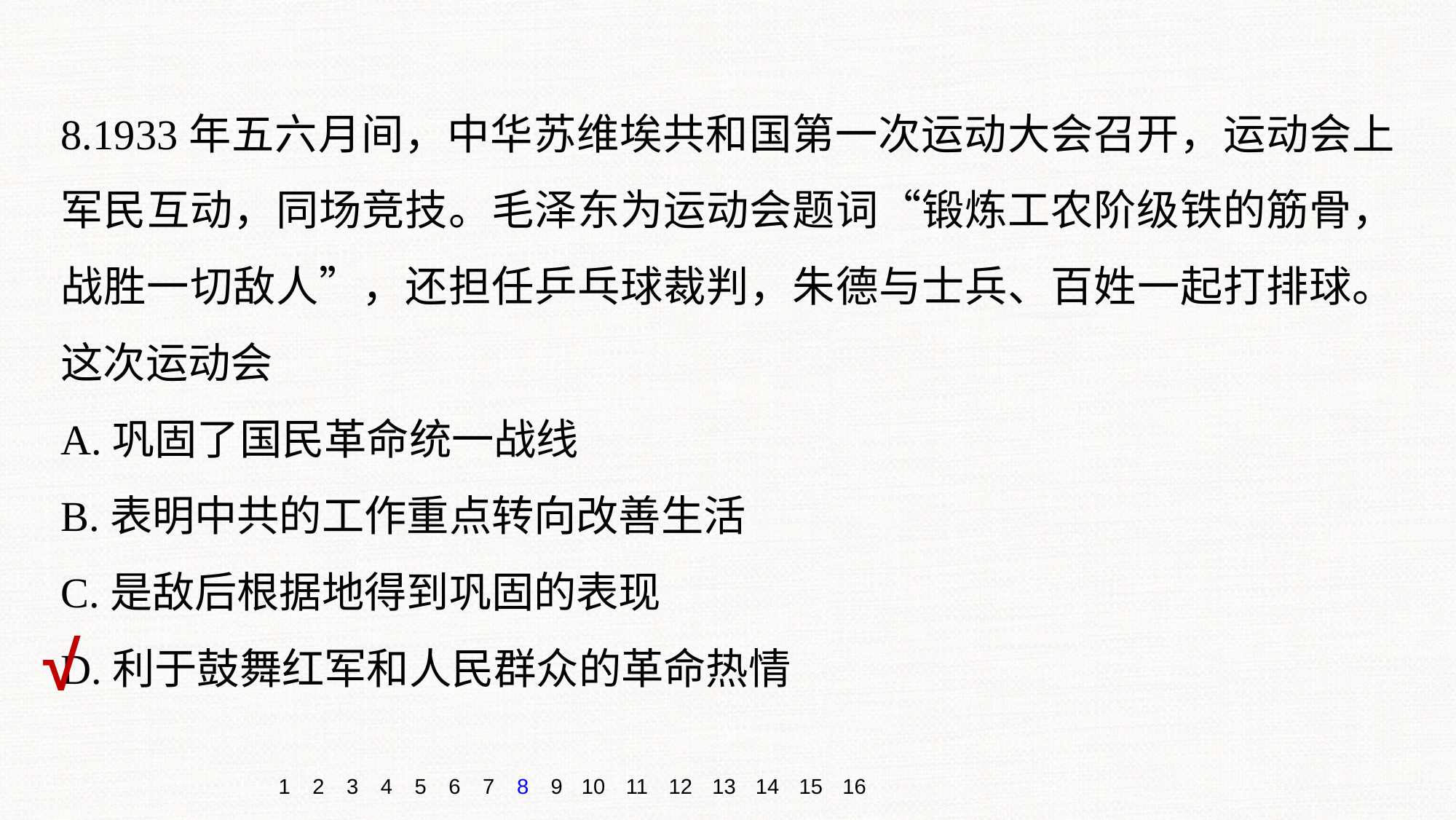

8.1933年五六月间，中华苏维埃共和国第一次运动大会召开，运动会上军民互动，同场竞技。毛泽东为运动会题词“锻炼工农阶级铁的筋骨，战胜一切敌人”，还担任乒乓球裁判，朱德与士兵、百姓一起打排球。这次运动会
A.巩固了国民革命统一战线
B.表明中共的工作重点转向改善生活
C.是敌后根据地得到巩固的表现
D.利于鼓舞红军和人民群众的革命热情
√
1
2
3
4
5
6
7
8
9
10
11
12
13
14
15
16